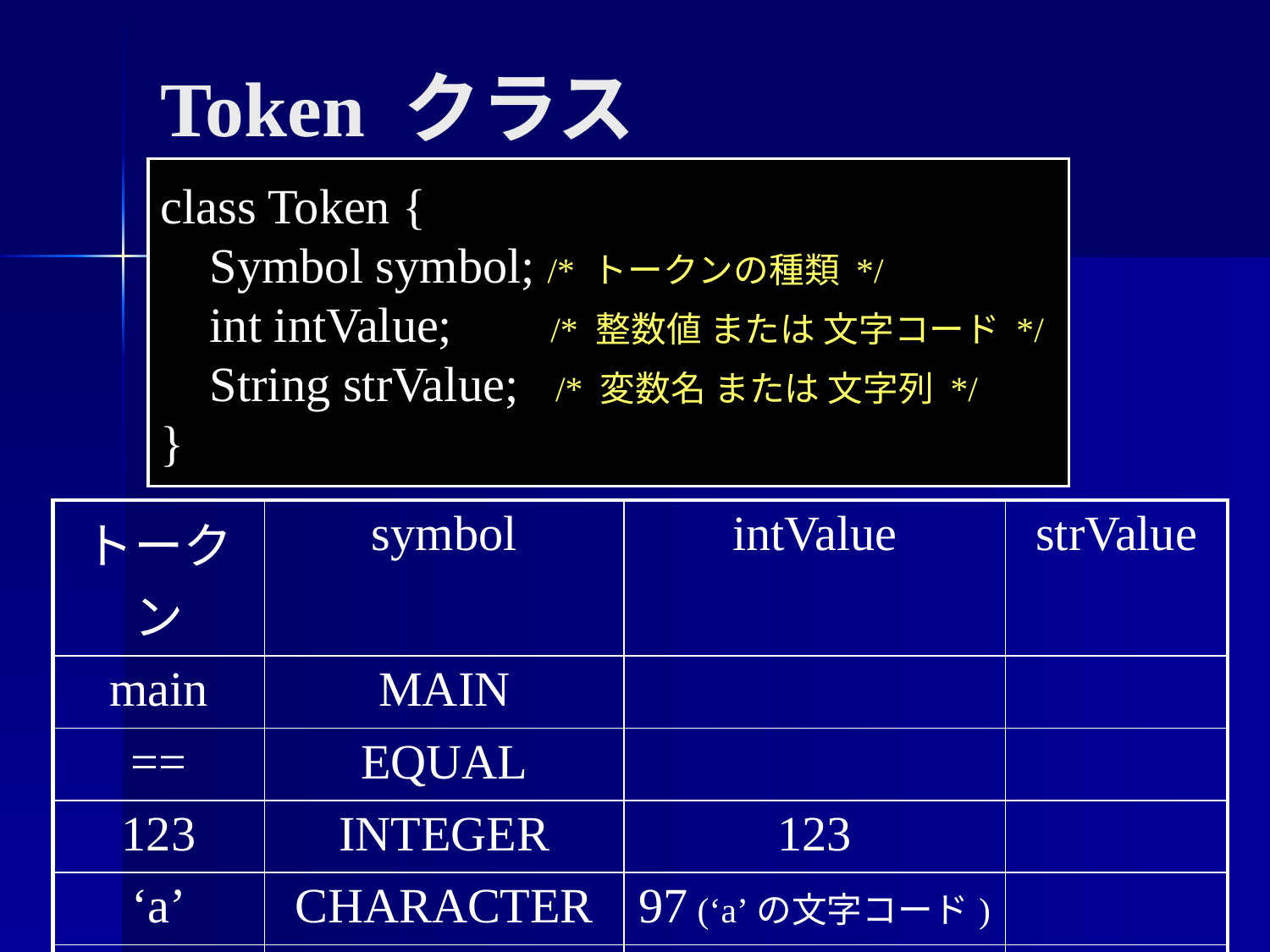

# Token クラス
class Token {
    Symbol symbol; /* トークンの種類 */
    int intValue;        /* 整数値 または 文字コード */
    String strValue;   /* 変数名 または 文字列 */
}
| トークン | symbol | intValue | strValue |
| --- | --- | --- | --- |
| main | MAIN |  |  |
| == | EQUAL |  |  |
| 123 | INTEGER | 123 |  |
| ‘a’ | CHARACTER | 97 (‘a’の文字コード) |  |
| time | NAME |  | “time” |